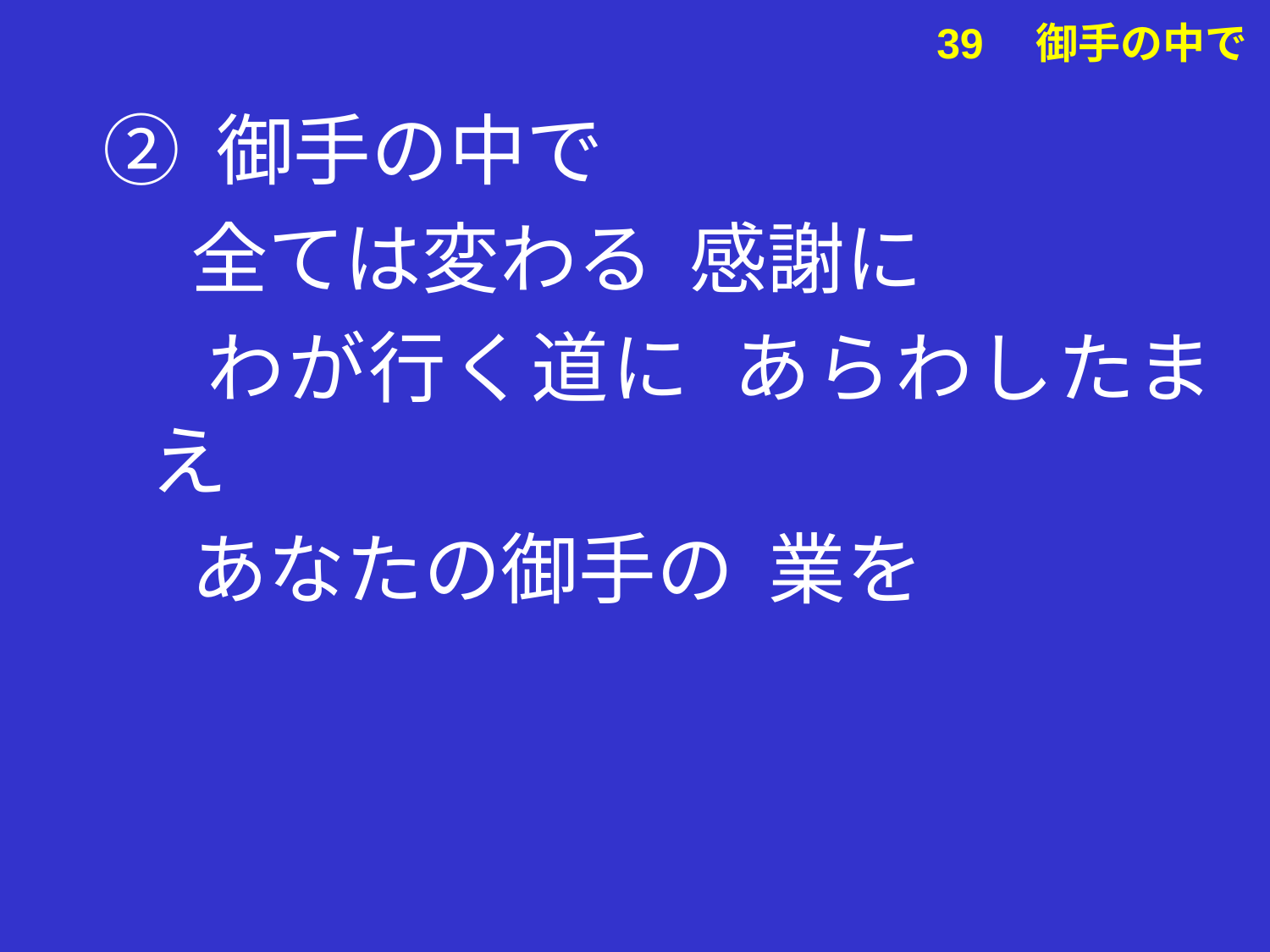

② 御手の中で
    全ては変わる  感謝に
    わが行く道に  あらわしたまえ
    あなたの御手の  業を
# 39　御手の中で